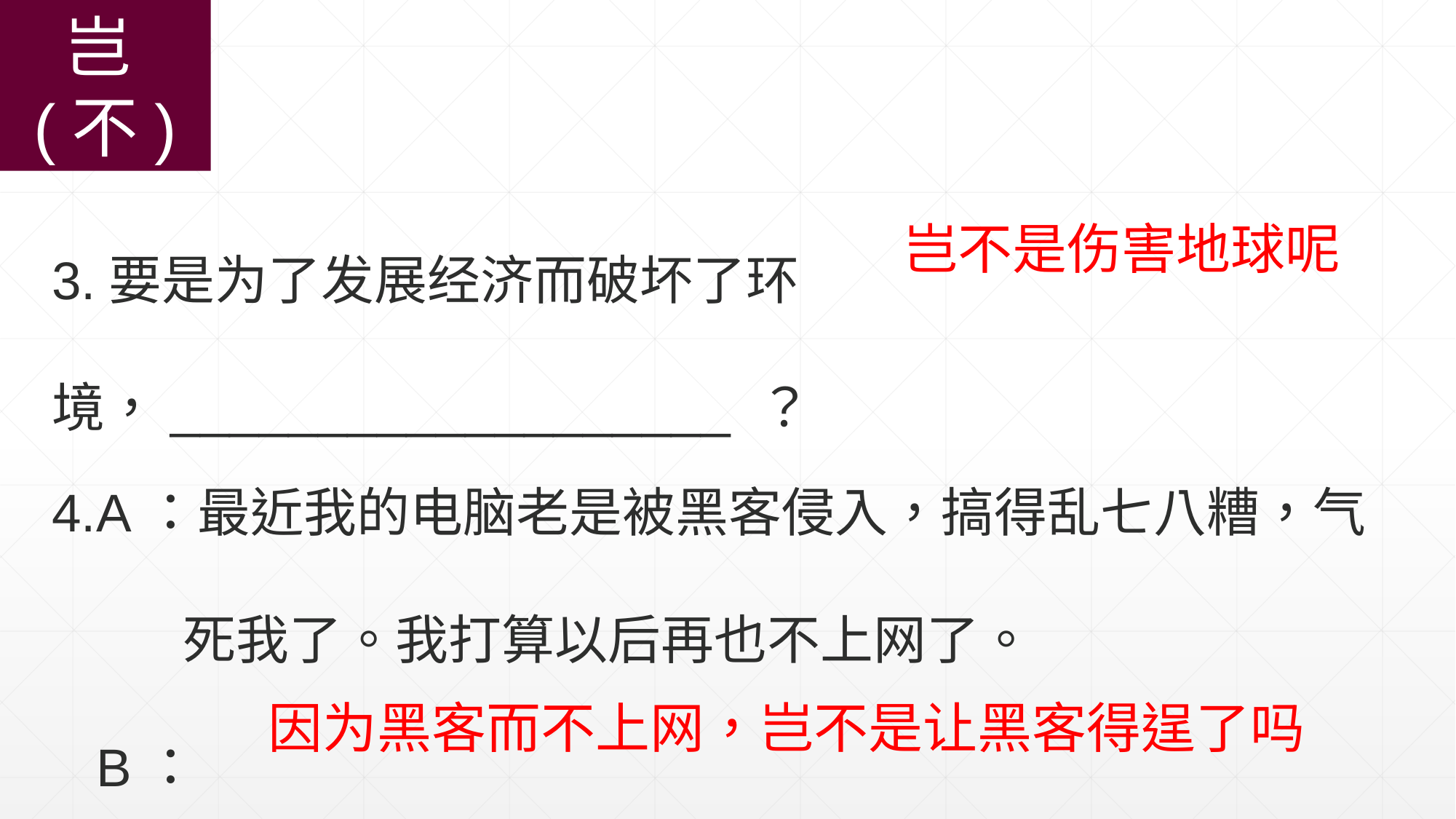

岂(不)
3.要是为了发展经济而破坏了环境，___________________ ？
岂不是伤害地球呢
4.A：最近我的电脑老是被黑客侵入，搞得乱七八糟，气
          死我了。我打算以后再也不上网了。
   B： _________________________________________________？
因为黑客而不上网，岂不是让黑客得逞了吗